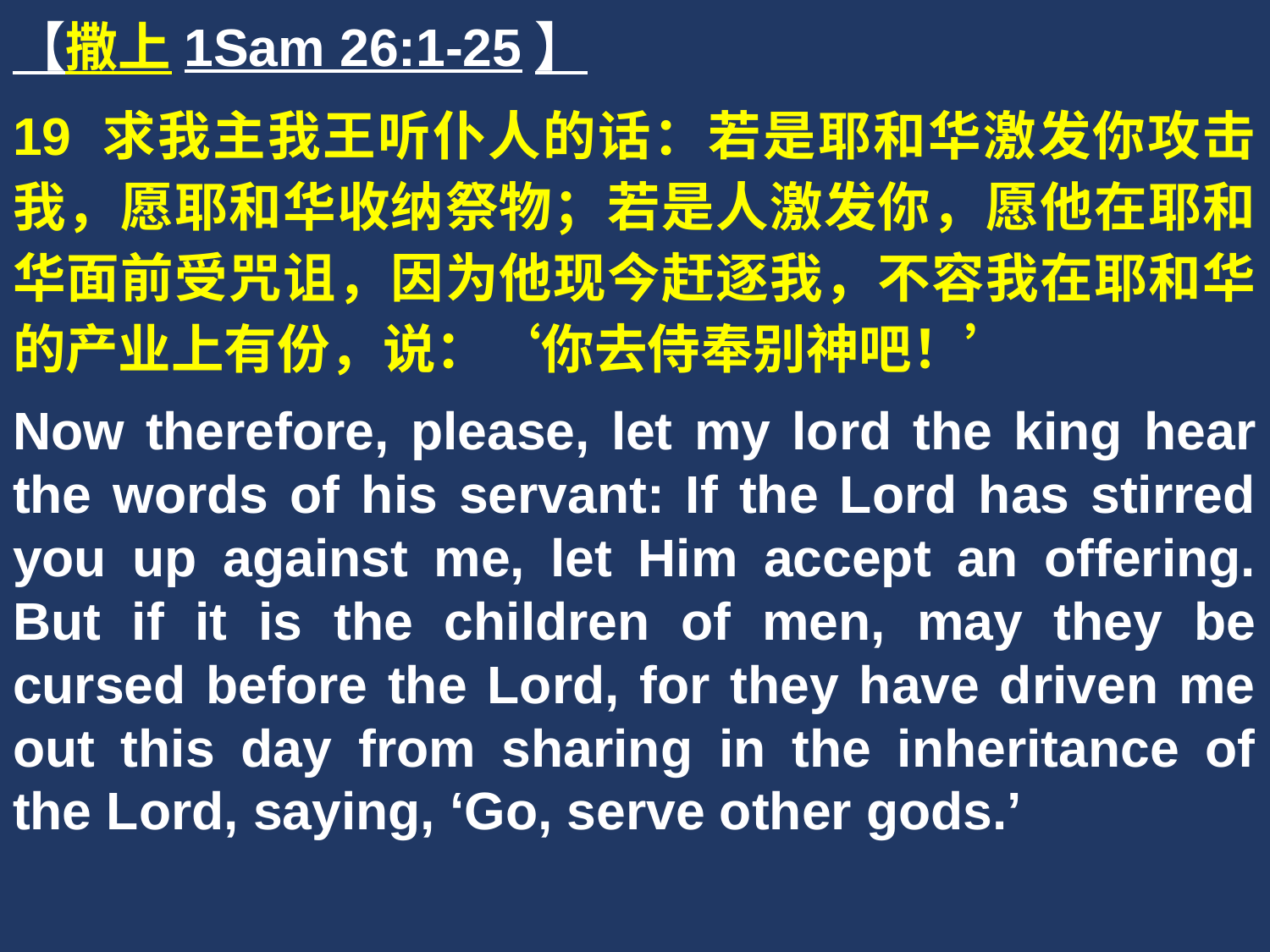

【撒上1Sam 26:1-25】
19 求我主我王听仆人的话：若是耶和华激发你攻击我，愿耶和华收纳祭物；若是人激发你，愿他在耶和华面前受咒诅，因为他现今赶逐我，不容我在耶和华的产业上有份，说：‘你去侍奉别神吧！’
Now therefore, please, let my lord the king hear the words of his servant: If the Lord has stirred you up against me, let Him accept an offering. But if it is the children of men, may they be cursed before the Lord, for they have driven me out this day from sharing in the inheritance of the Lord, saying, ‘Go, serve other gods.’